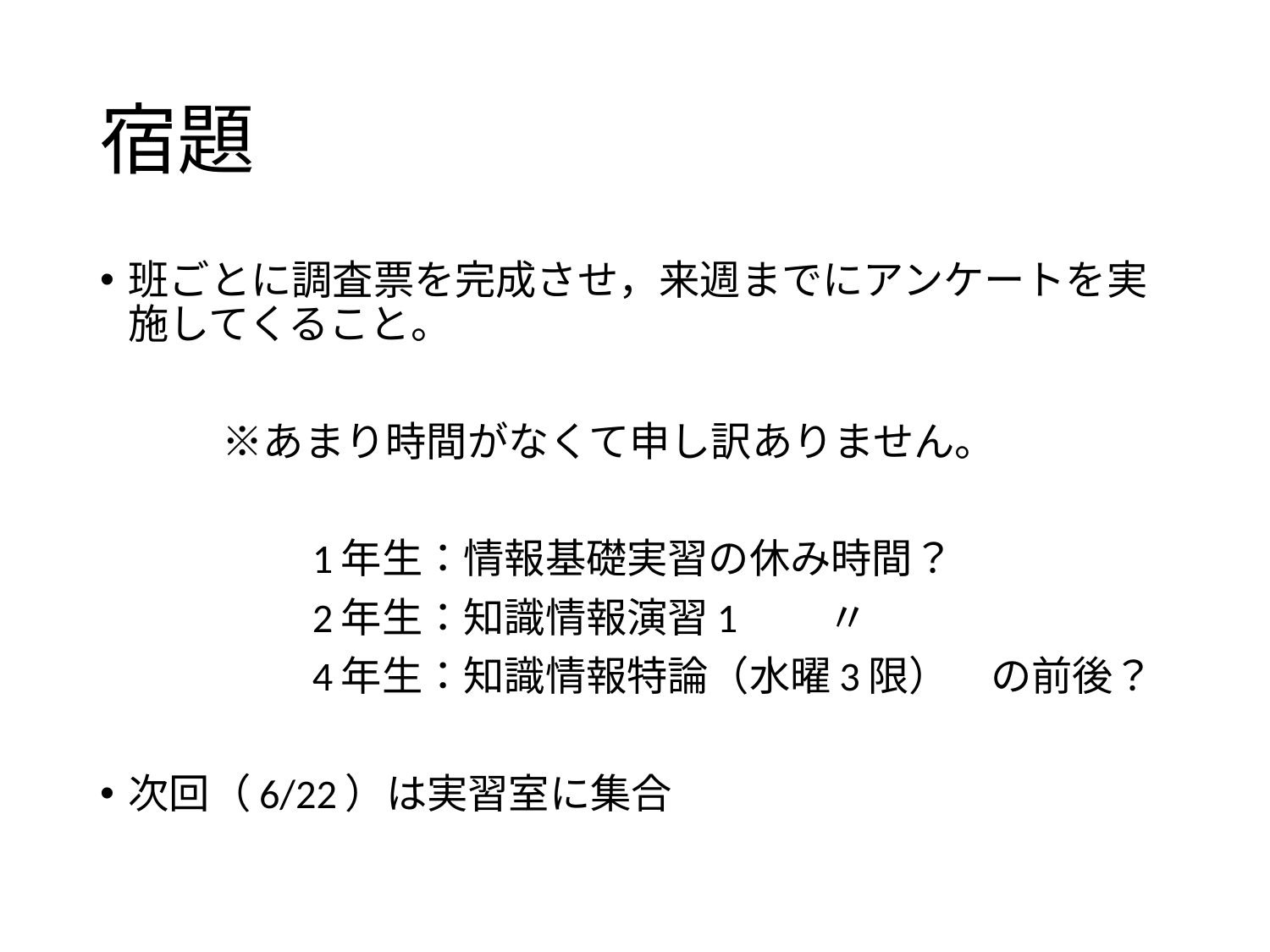

# 宿題
班ごとに調査票を完成させ，来週までにアンケートを実施してくること。

　　　※あまり時間がなくて申し訳ありません。

　　　　　1年生：情報基礎実習の休み時間？
　　　　　2年生：知識情報演習1　　〃
　　　　　4年生：知識情報特論（水曜3限）　の前後？

次回（6/22）は実習室に集合